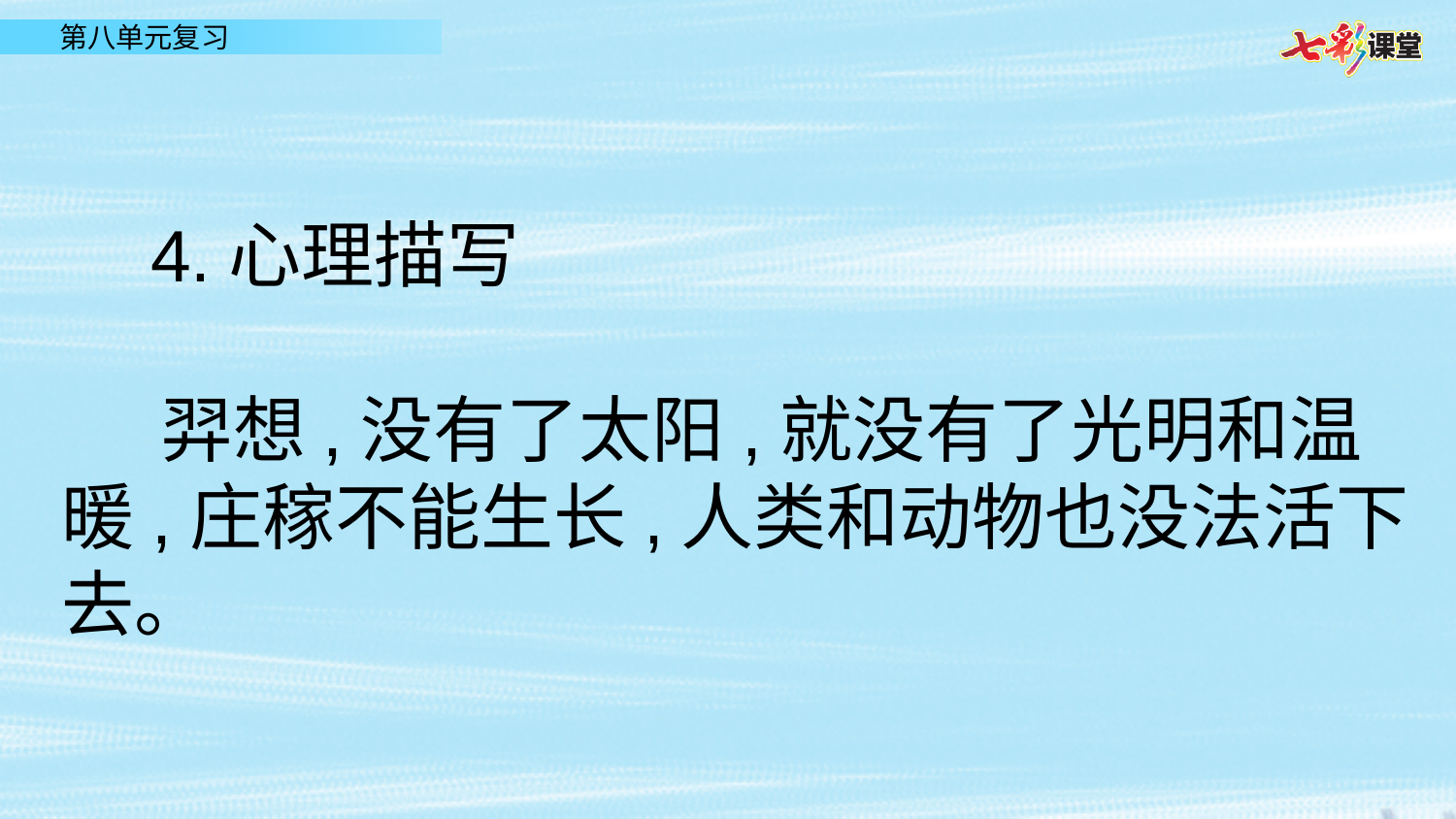

4.心理描写

  羿想,没有了太阳,就没有了光明和温暖,庄稼不能生长,人类和动物也没法活下去。